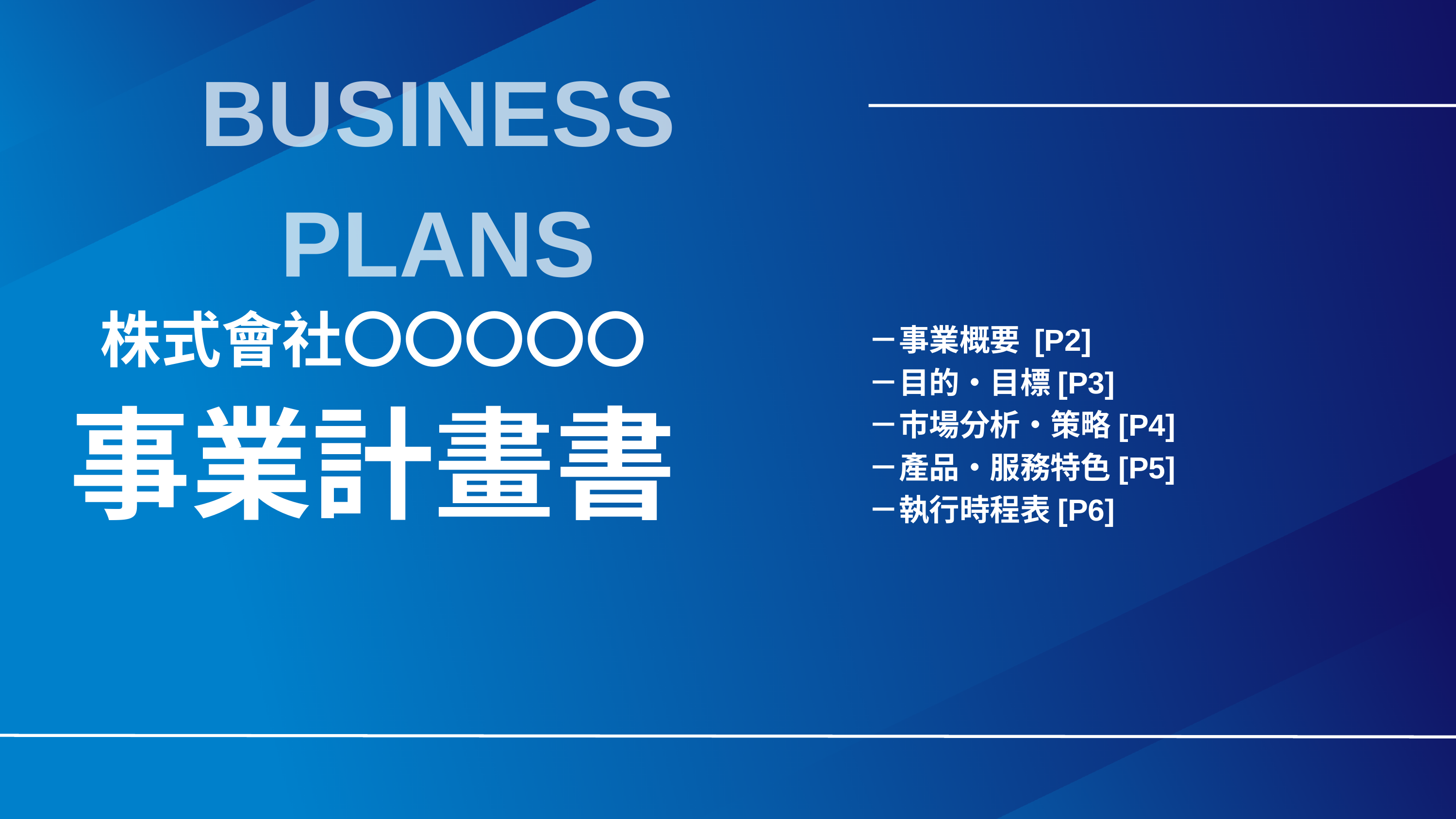

BUSINESS PLANS

株式會社〇〇〇〇〇
－事業概要 [P2]
－目的・目標[P3]
－市場分析・策略[P4]
－產品・服務特色[P5]
－執行時程表[P6]
事業計畫書